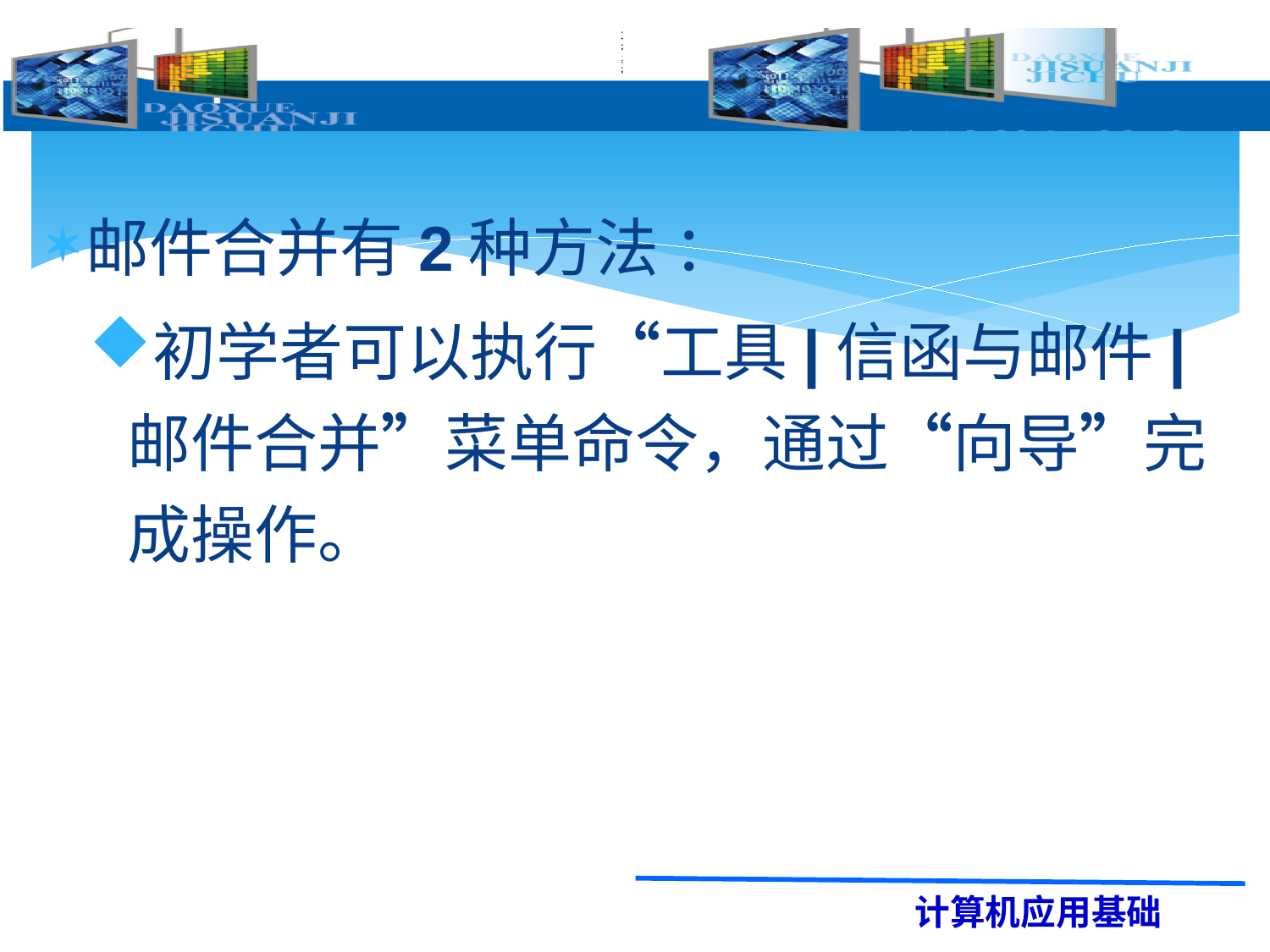

邮件合并有2种方法 ：
初学者可以执行“工具|信函与邮件|邮件合并”菜单命令，通过“向导”完成操作。